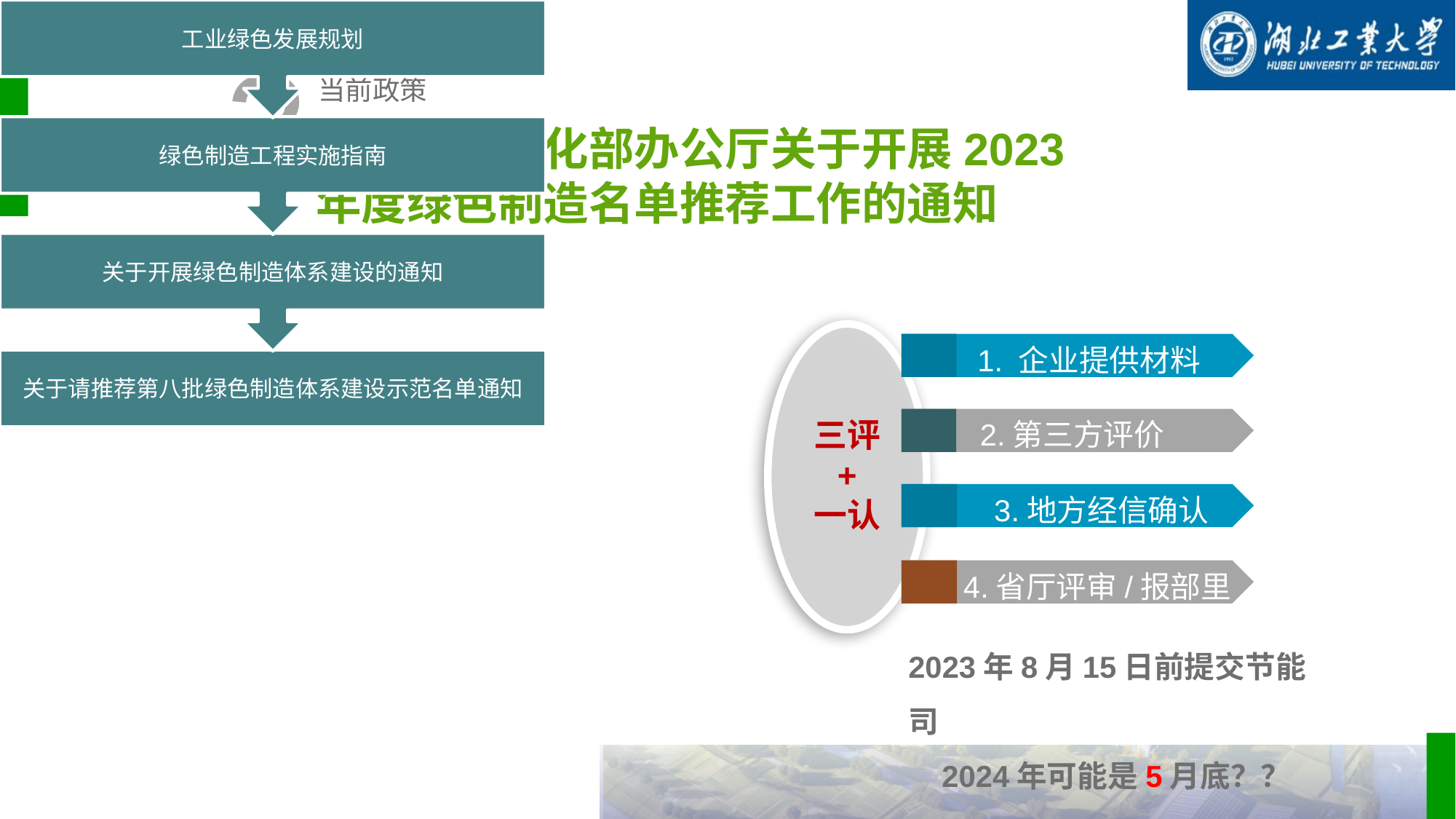

2
当前政策
工业和信息化部办公厅关于开展2023年度绿色制造名单推荐工作的通知
2023年7月21日
关于请推荐第八批绿色制造体系建设示范名单通知
关于开展绿色制造体系建设的通知
绿色制造工程实施指南
工业绿色发展规划

    1. 企业提供材料
三评
+
一认
2.第三方评价

       3.地方经信确认

      4.省厅评审/报部里
2023年8月15日前提交节能司
    2024年可能是5月底？？